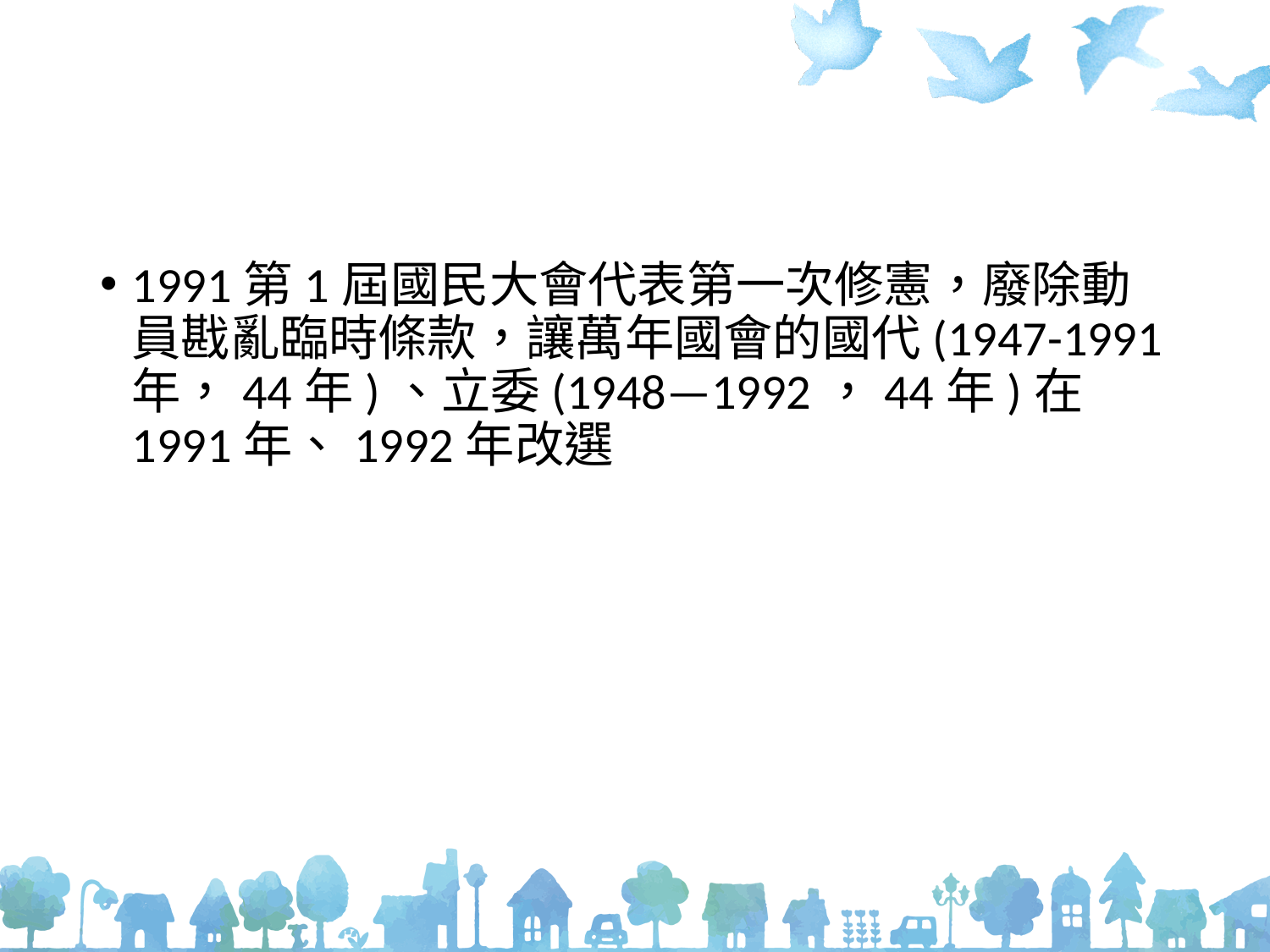

#
1991第1屆國民大會代表第一次修憲，廢除動員戡亂臨時條款，讓萬年國會的國代(1947-1991年，44年)、立委(1948—1992，44年)在1991年、1992年改選